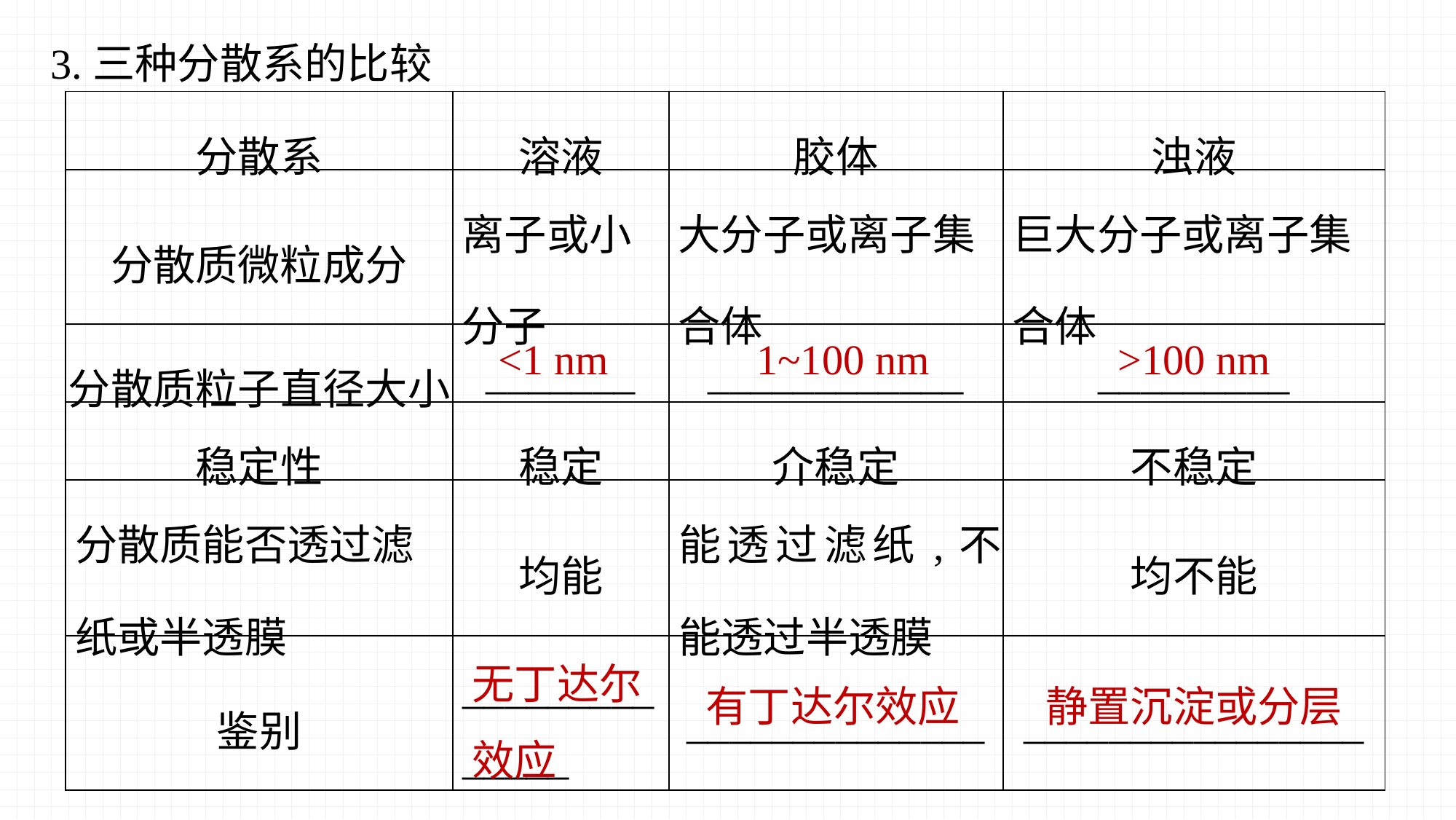

3.三种分散系的比较
| 分散系 | 溶液 | 胶体 | 浊液 |
| --- | --- | --- | --- |
| 分散质微粒成分 | 离子或小分子 | 大分子或离子集合体 | 巨大分子或离子集合体 |
| 分散质粒子直径大小 | \_\_\_\_\_\_\_ | \_\_\_\_\_\_\_\_\_\_\_\_ | \_\_\_\_\_\_\_\_\_ |
| 稳定性 | 稳定 | 介稳定 | 不稳定 |
| 分散质能否透过滤纸或半透膜 | 均能 | 能透过滤纸,不能透过半透膜 | 均不能 |
| 鉴别 | \_\_\_\_\_\_\_\_\_\_\_\_\_\_ | \_\_\_\_\_\_\_\_\_\_\_\_\_\_ | \_\_\_\_\_\_\_\_\_\_\_\_\_\_\_\_ |
<1 nm
1~100 nm
>100 nm
无丁达尔效应
有丁达尔效应
静置沉淀或分层